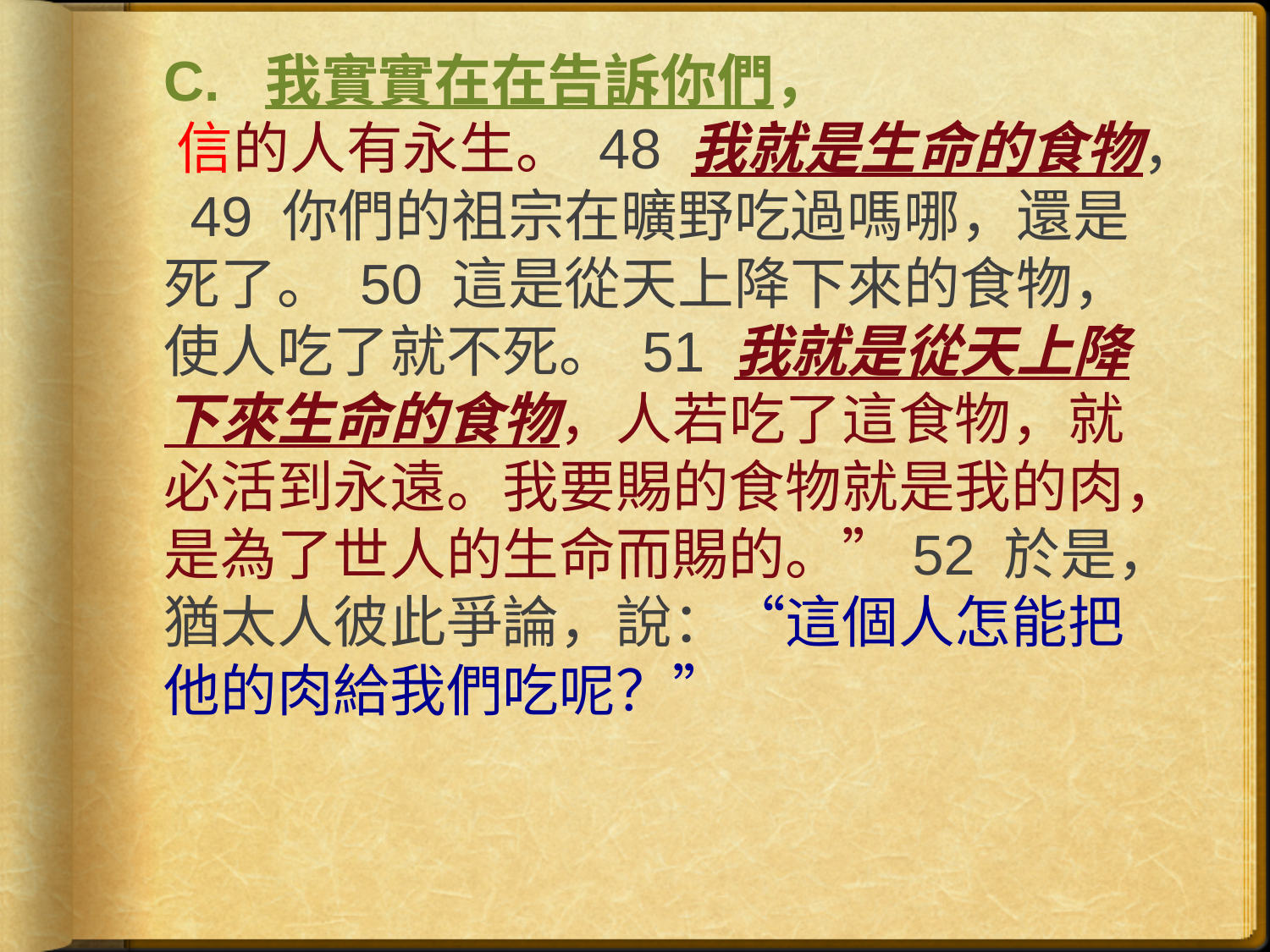

#
C.  我實實在在告訴你們，                          信的人有永生。 48 我就是生命的食物， 49 你們的祖宗在曠野吃過嗎哪，還是死了。 50 這是從天上降下來的食物，使人吃了就不死。 51 我就是從天上降下來生命的食物，人若吃了這食物，就必活到永遠。我要賜的食物就是我的肉，是為了世人的生命而賜的。”52 於是，猶太人彼此爭論，說：“這個人怎能把他的肉給我們吃呢？”